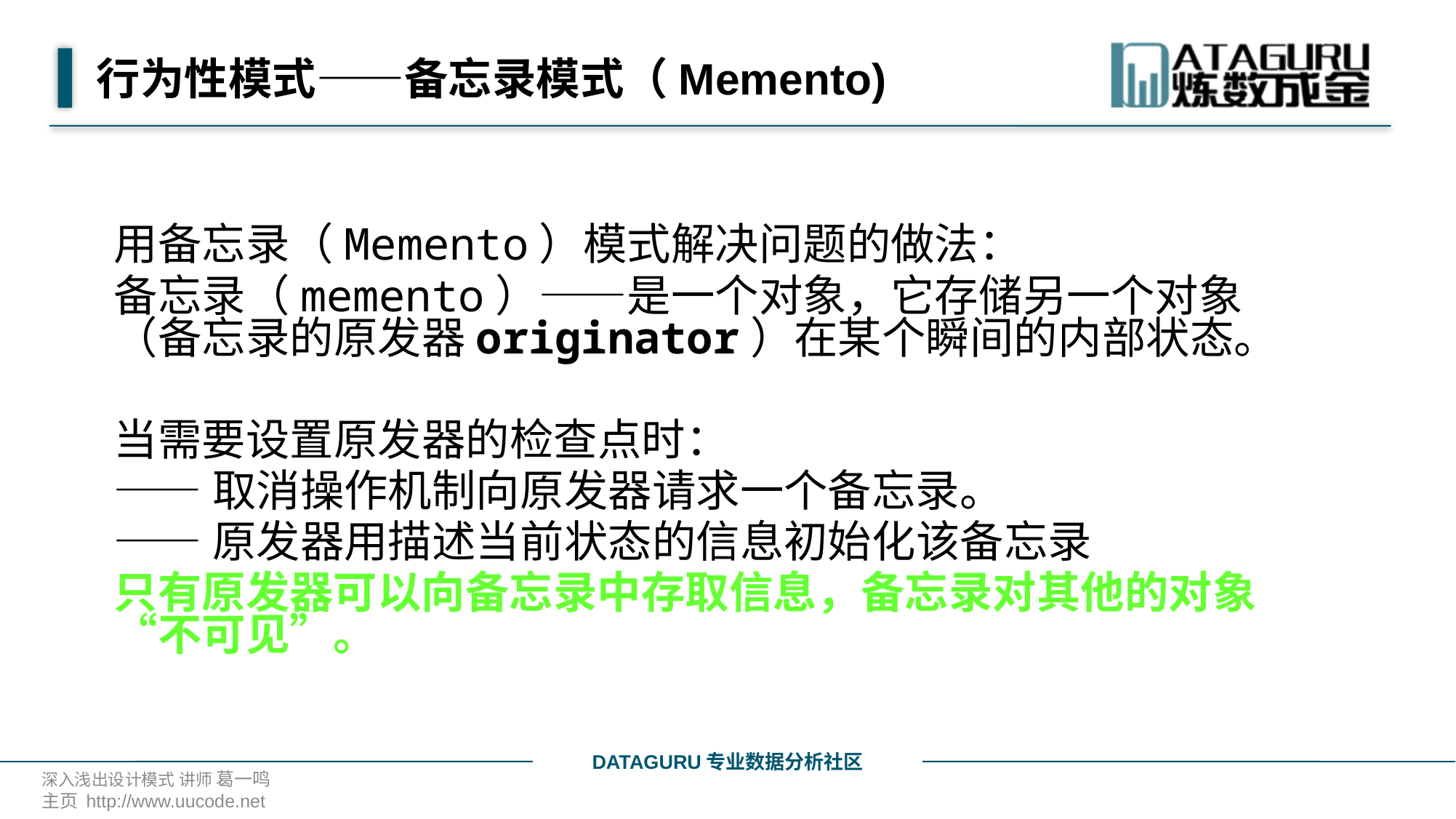

# 行为性模式——备忘录模式（Memento)
用备忘录（Memento）模式解决问题的做法：
备忘录（memento）——是一个对象，它存储另一个对象（备忘录的原发器originator）在某个瞬间的内部状态。

当需要设置原发器的检查点时：
——取消操作机制向原发器请求一个备忘录。
——原发器用描述当前状态的信息初始化该备忘录
只有原发器可以向备忘录中存取信息，备忘录对其他的对象“不可见”。